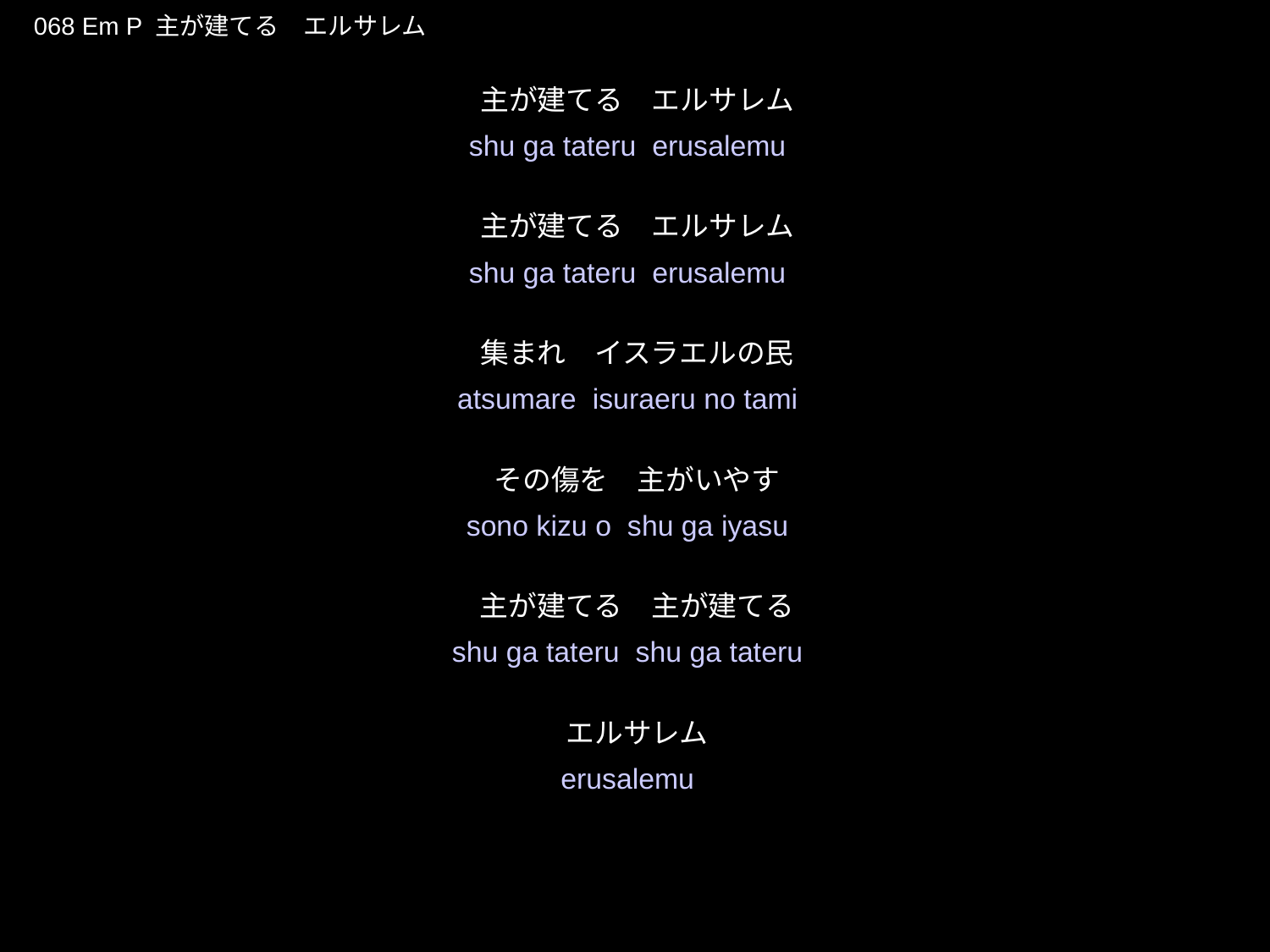

しゅがたてるえるされむ
★P
068 Em P 主が建てる　エルサレム
主が建てる　エルサレム
主が建てる　エルサレム
集まれ　イスラエルの民
その傷を　主がいやす
主が建てる　主が建てる
エルサレム
★３
shu ga tateru  erusalemu
shu ga tateru  erusalemu
atsumare  isuraeru no tami
sono kizu o  shu ga iyasu
shu ga tateru  shu ga tateru
erusalemu